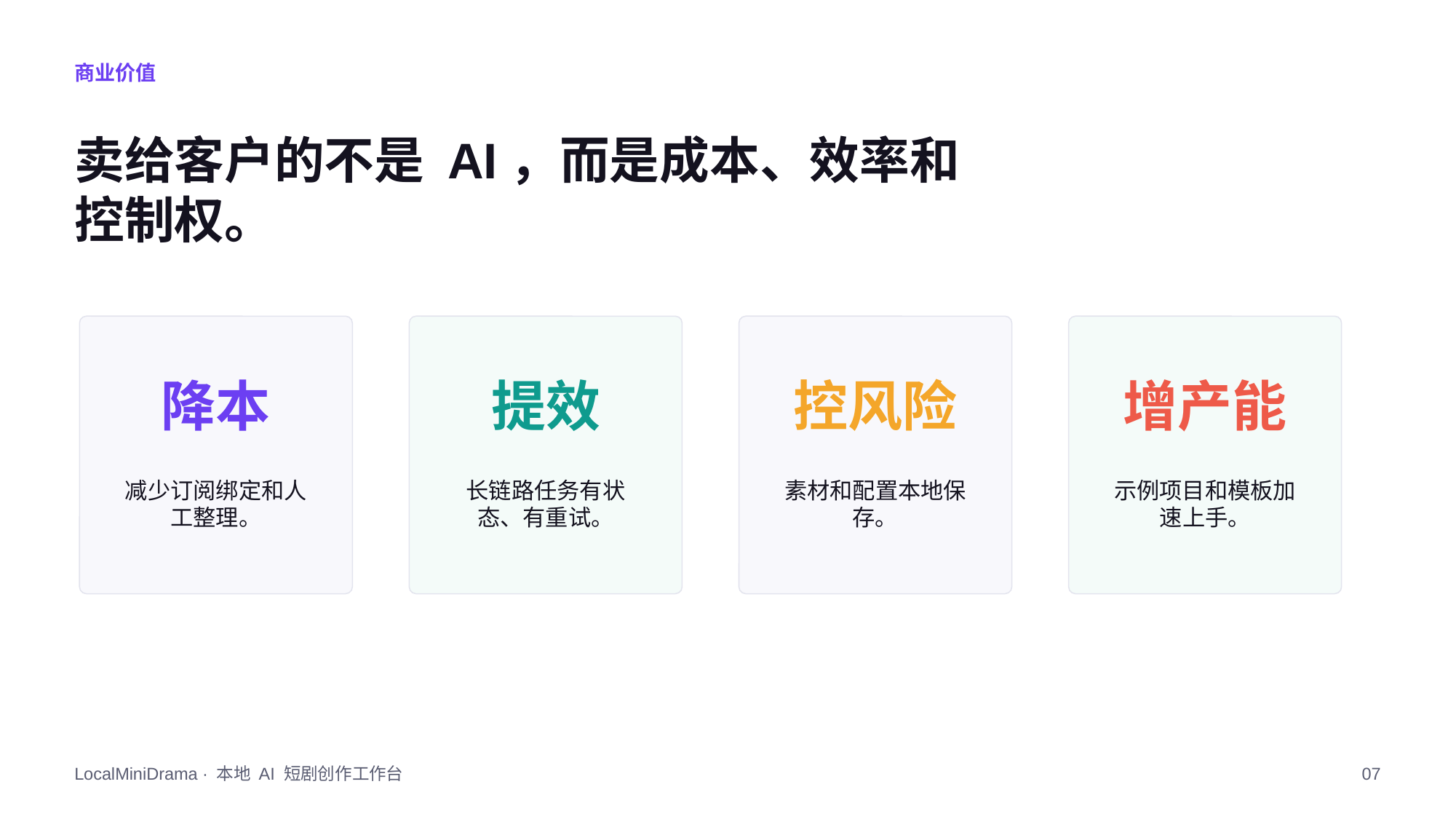

商业价值
卖给客户的不是 AI，而是成本、效率和控制权。

降本
提效
控风险
增产能
减少订阅绑定和人工整理。
长链路任务有状态、有重试。
素材和配置本地保存。
示例项目和模板加速上手。
LocalMiniDrama · 本地 AI 短剧创作工作台
07